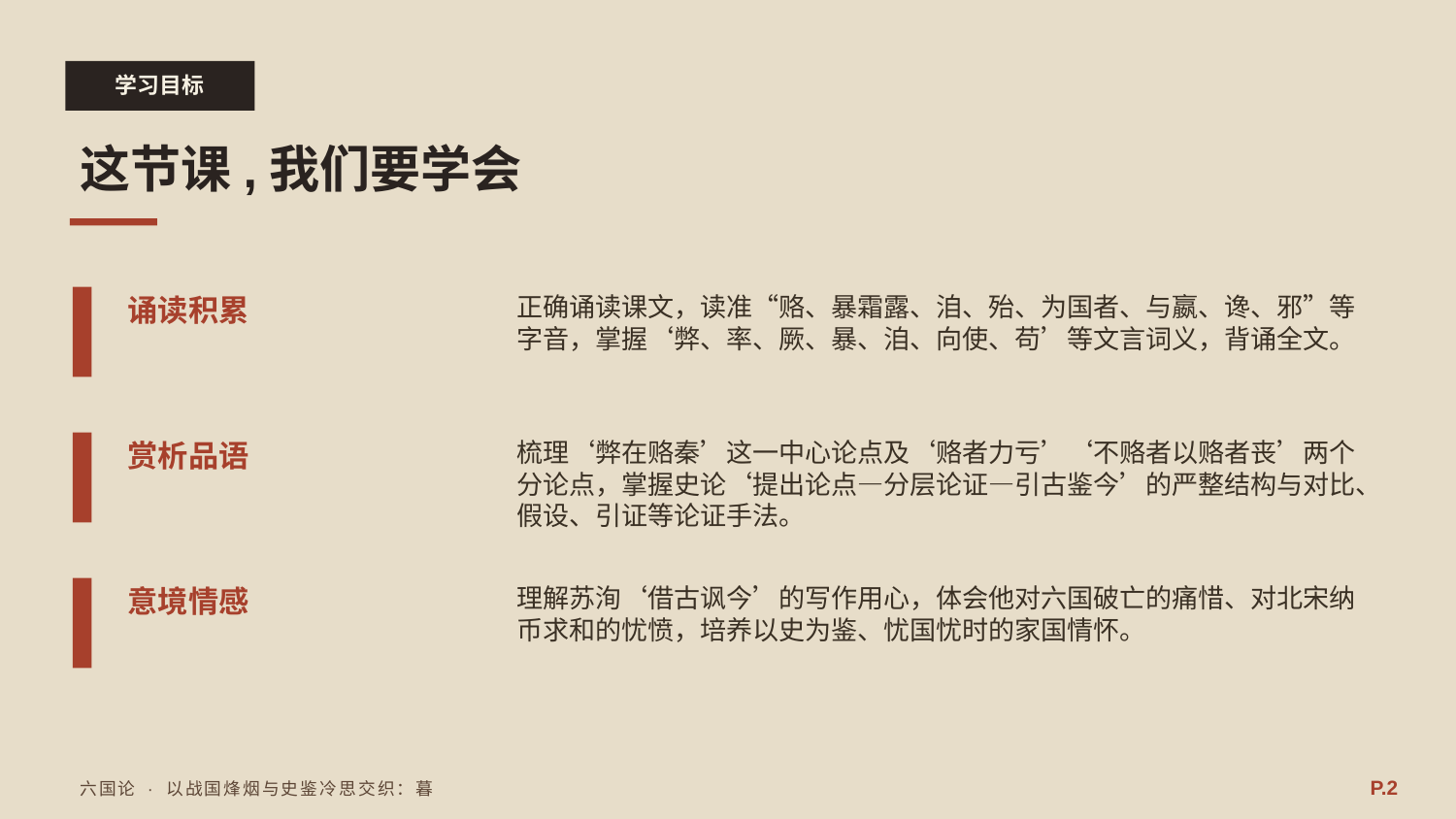

学习目标

这节课,我们要学会

诵读积累
正确诵读课文，读准“赂、暴霜露、洎、殆、为国者、与嬴、谗、邪”等字音，掌握‘弊、率、厥、暴、洎、向使、苟’等文言词义，背诵全文。

赏析品语
梳理‘弊在赂秦’这一中心论点及‘赂者力亏’‘不赂者以赂者丧’两个分论点，掌握史论‘提出论点—分层论证—引古鉴今’的严整结构与对比、假设、引证等论证手法。

意境情感
理解苏洵‘借古讽今’的写作用心，体会他对六国破亡的痛惜、对北宋纳币求和的忧愤，培养以史为鉴、忧国忧时的家国情怀。

P.2
六国论 · 以战国烽烟与史鉴冷思交织：暮